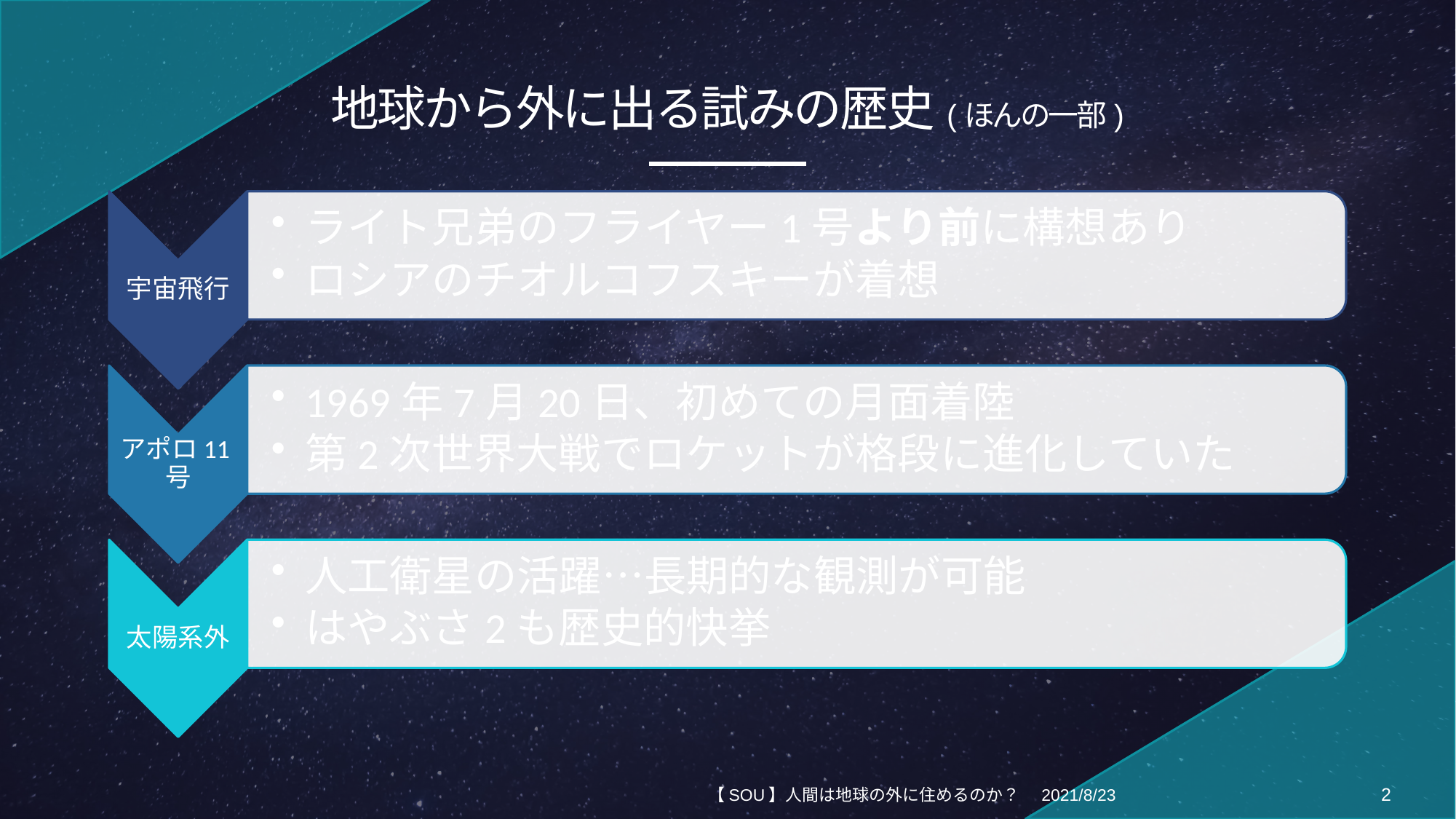

# 地球から外に出る試みの歴史(ほんの一部)
宇宙飛行
ライト兄弟のフライヤー1号より前に構想あり
ロシアのチオルコフスキーが着想
アポロ11号
1969年7月20日、初めての月面着陸
第2次世界大戦でロケットが格段に進化していた
太陽系外
人工衛星の活躍…長期的な観測が可能
はやぶさ2も歴史的快挙
【SOU】人間は地球の外に住めるのか？
2021/8/23
2